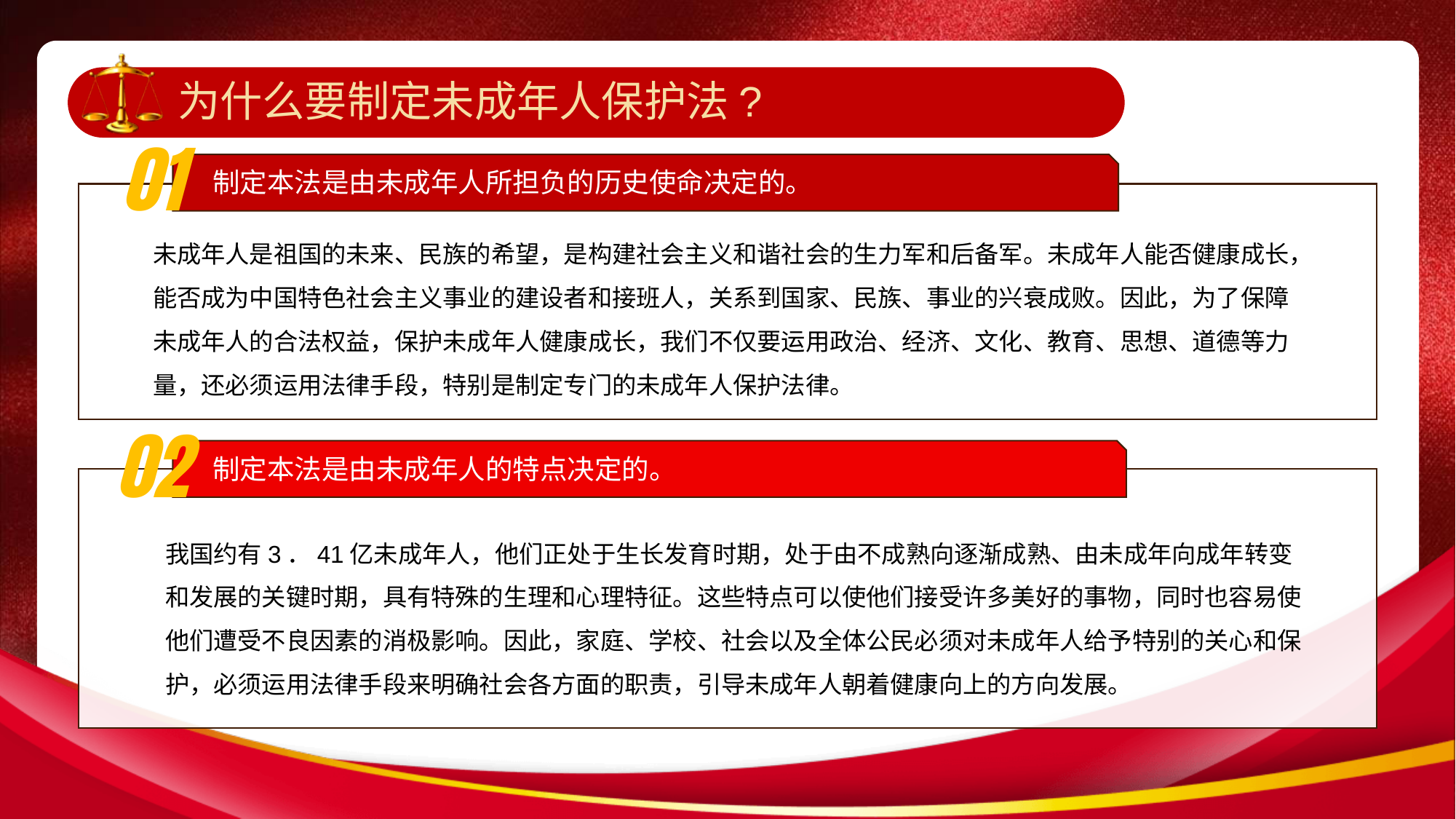

为什么要制定未成年人保护法?
01
制定本法是由未成年人所担负的历史使命决定的。

未成年人是祖国的未来、民族的希望，是构建社会主义和谐社会的生力军和后备军。未成年人能否健康成长，能否成为中国特色社会主义事业的建设者和接班人，关系到国家、民族、事业的兴衰成败。因此，为了保障未成年人的合法权益，保护未成年人健康成长，我们不仅要运用政治、经济、文化、教育、思想、道德等力量，还必须运用法律手段，特别是制定专门的未成年人保护法律。
02
制定本法是由未成年人的特点决定的。

我国约有3．41亿未成年人，他们正处于生长发育时期，处于由不成熟向逐渐成熟、由未成年向成年转变和发展的关键时期，具有特殊的生理和心理特征。这些特点可以使他们接受许多美好的事物，同时也容易使他们遭受不良因素的消极影响。因此，家庭、学校、社会以及全体公民必须对未成年人给予特别的关心和保护，必须运用法律手段来明确社会各方面的职责，引导未成年人朝着健康向上的方向发展。